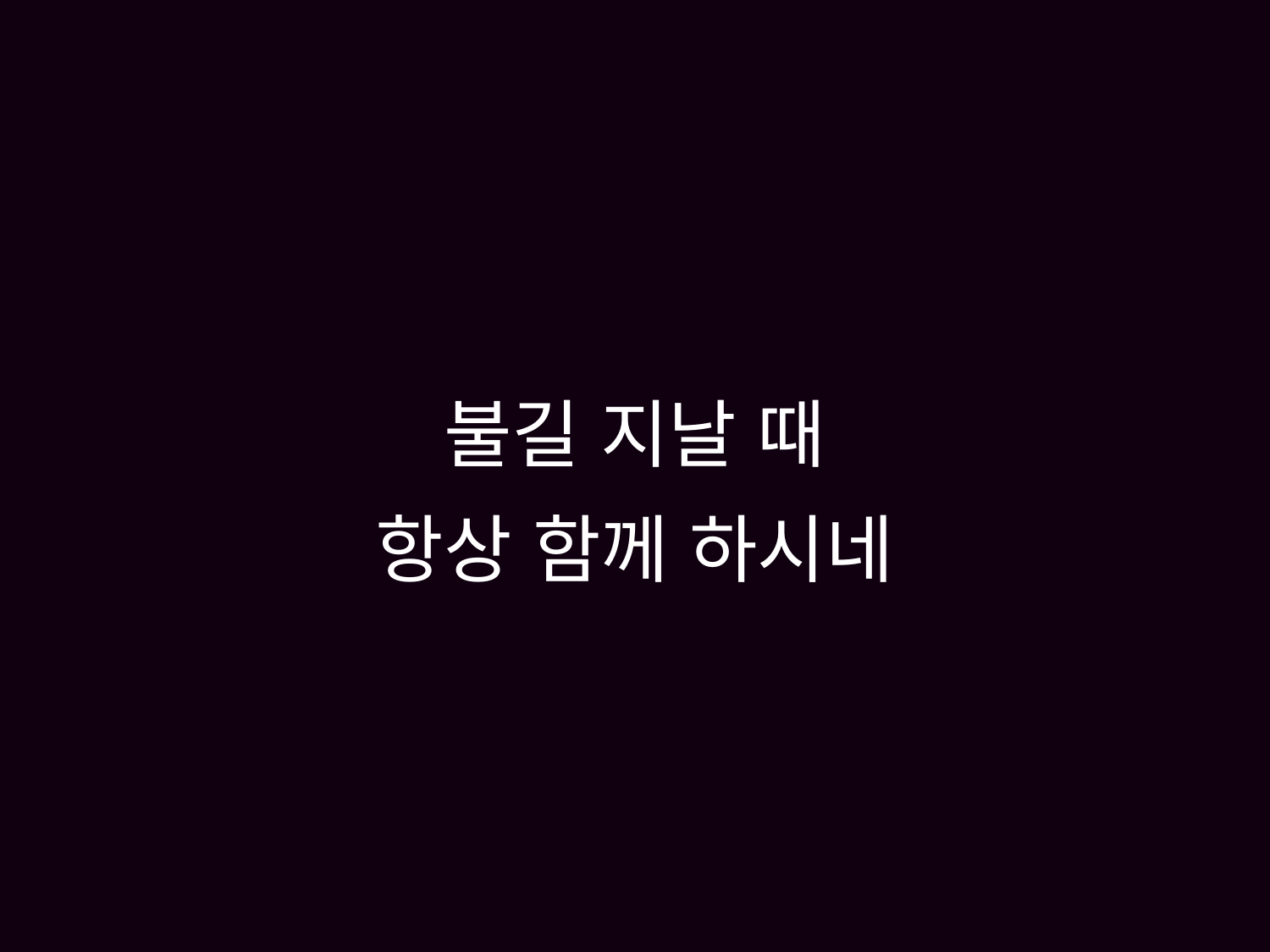

# 불길 지날 때 항상 함께 하시네